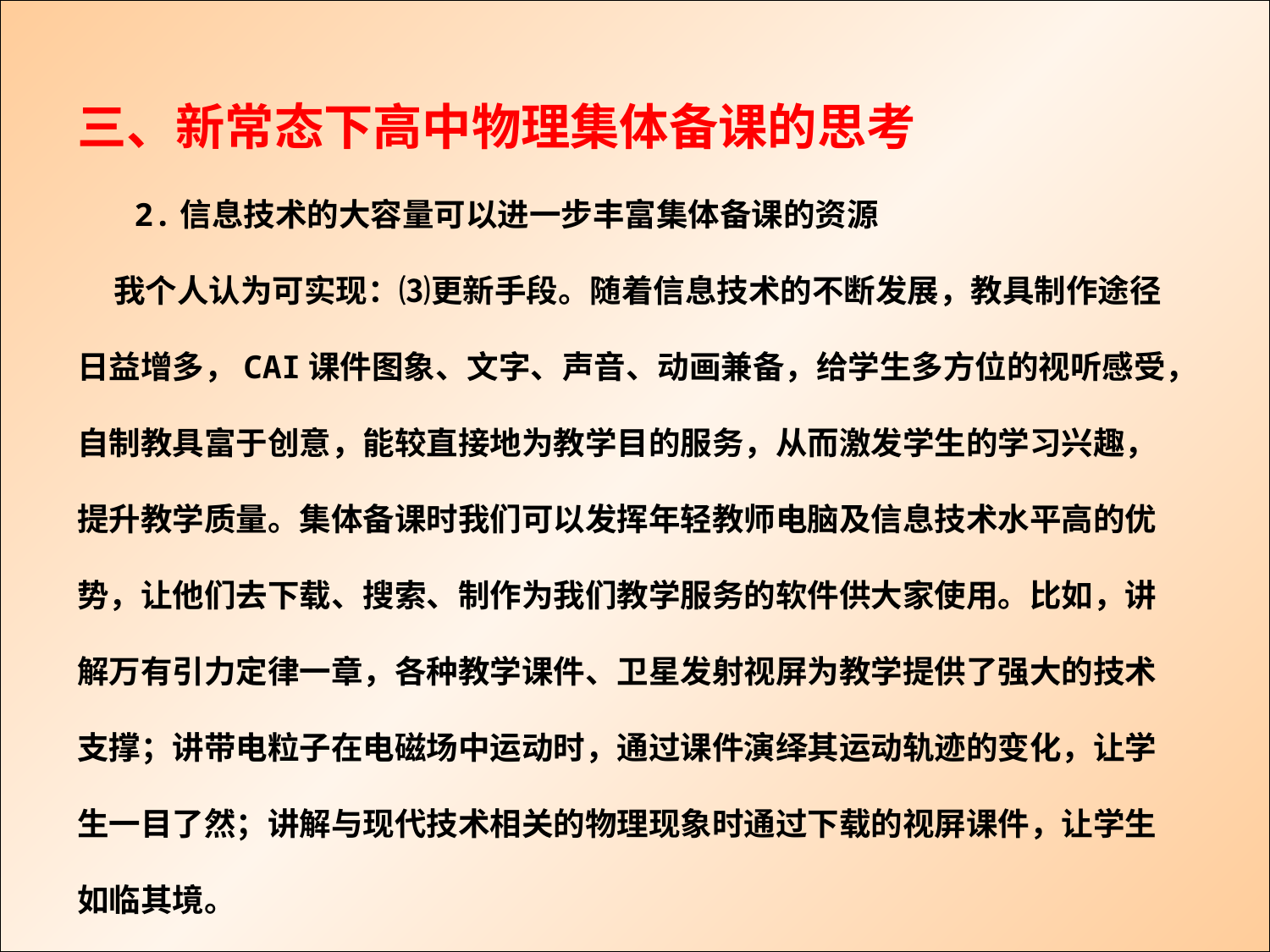

三、新常态下高中物理集体备课的思考
   2.信息技术的大容量可以进一步丰富集体备课的资源
    我个人认为可实现：⑶更新手段。随着信息技术的不断发展，教具制作途径日益增多，CAI课件图象、文字、声音、动画兼备，给学生多方位的视听感受，自制教具富于创意，能较直接地为教学目的服务，从而激发学生的学习兴趣，提升教学质量。集体备课时我们可以发挥年轻教师电脑及信息技术水平高的优势，让他们去下载、搜索、制作为我们教学服务的软件供大家使用。比如，讲解万有引力定律一章，各种教学课件、卫星发射视屏为教学提供了强大的技术支撑；讲带电粒子在电磁场中运动时，通过课件演绎其运动轨迹的变化，让学生一目了然；讲解与现代技术相关的物理现象时通过下载的视屏课件，让学生如临其境。